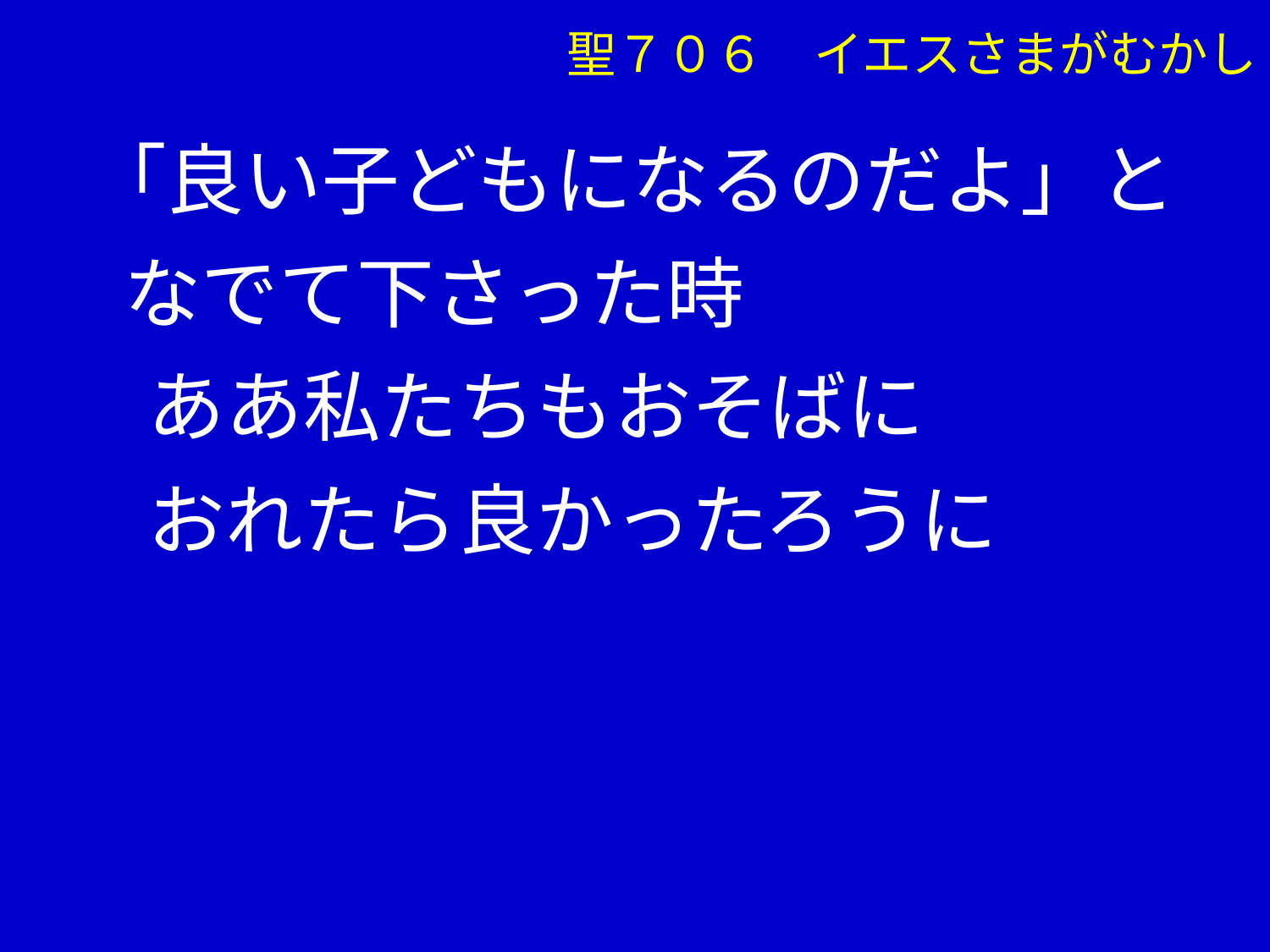

聖７０６　イエスさまがむかし
 「良い子どもになるのだよ」と
   なでて下さった時
　 ああ私たちもおそばに
　 おれたら良かったろうに